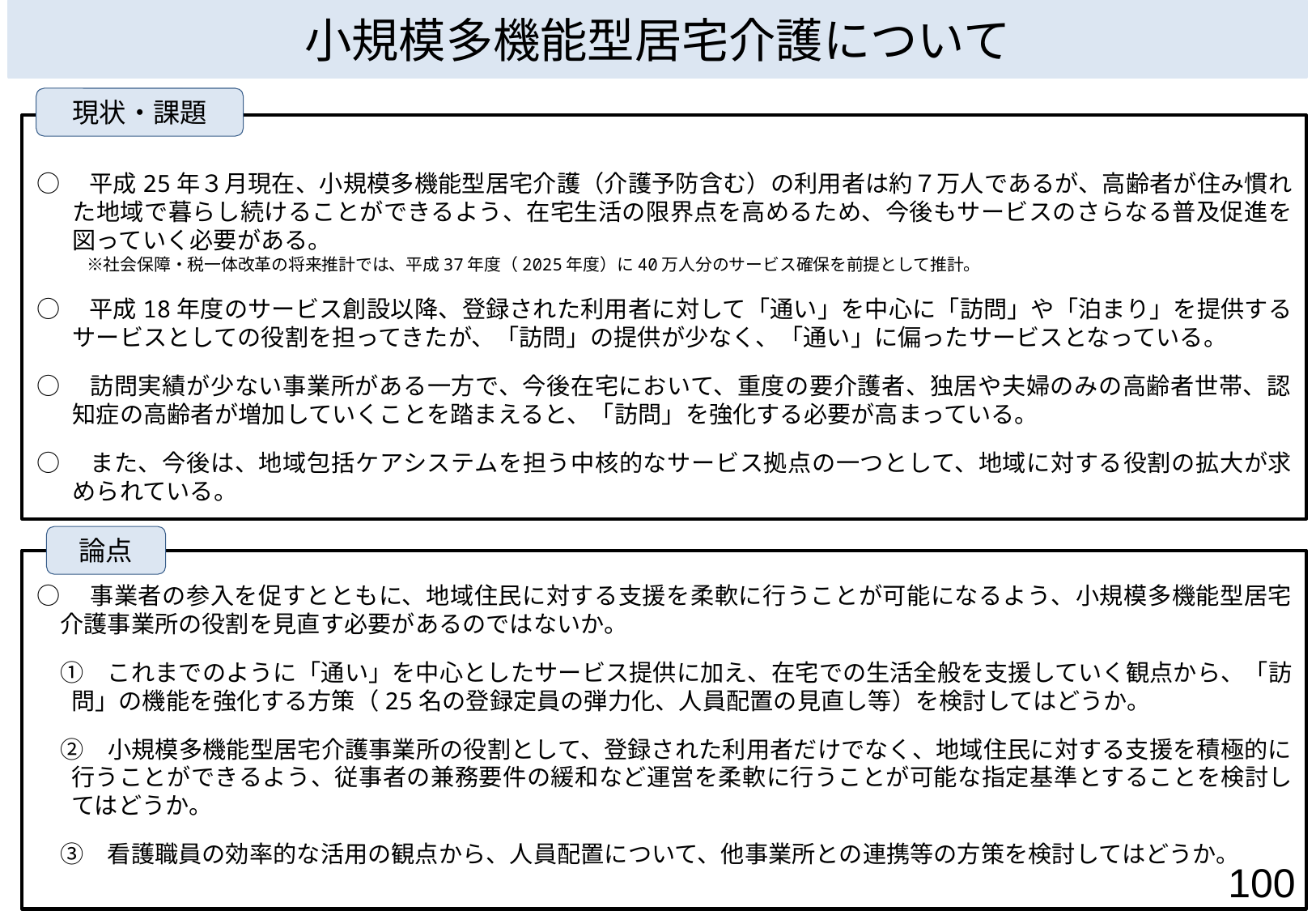

小規模多機能型居宅介護について
現状・課題

○　平成25年３月現在、小規模多機能型居宅介護（介護予防含む）の利用者は約７万人であるが、高齢者が住み慣れた地域で暮らし続けることができるよう、在宅生活の限界点を高めるため、今後もサービスのさらなる普及促進を図っていく必要がある。
　　　※社会保障・税一体改革の将来推計では、平成37年度（2025年度）に40万人分のサービス確保を前提として推計。

○　平成18年度のサービス創設以降、登録された利用者に対して「通い」を中心に「訪問」や「泊まり」を提供するサービスとしての役割を担ってきたが、「訪問」の提供が少なく、「通い」に偏ったサービスとなっている。

○　訪問実績が少ない事業所がある一方で、今後在宅において、重度の要介護者、独居や夫婦のみの高齢者世帯、認知症の高齢者が増加していくことを踏まえると、「訪問」を強化する必要が高まっている。

○　また、今後は、地域包括ケアシステムを担う中核的なサービス拠点の一つとして、地域に対する役割の拡大が求められている。
論点

○　事業者の参入を促すとともに、地域住民に対する支援を柔軟に行うことが可能になるよう、小規模多機能型居宅介護事業所の役割を見直す必要があるのではないか。

　①　これまでのように「通い」を中心としたサービス提供に加え、在宅での生活全般を支援していく観点から、「訪問」の機能を強化する方策（25名の登録定員の弾力化、人員配置の見直し等）を検討してはどうか。

　②　小規模多機能型居宅介護事業所の役割として、登録された利用者だけでなく、地域住民に対する支援を積極的に行うことができるよう、従事者の兼務要件の緩和など運営を柔軟に行うことが可能な指定基準とすることを検討してはどうか。

　③　看護職員の効率的な活用の観点から、人員配置について、他事業所との連携等の方策を検討してはどうか。
100